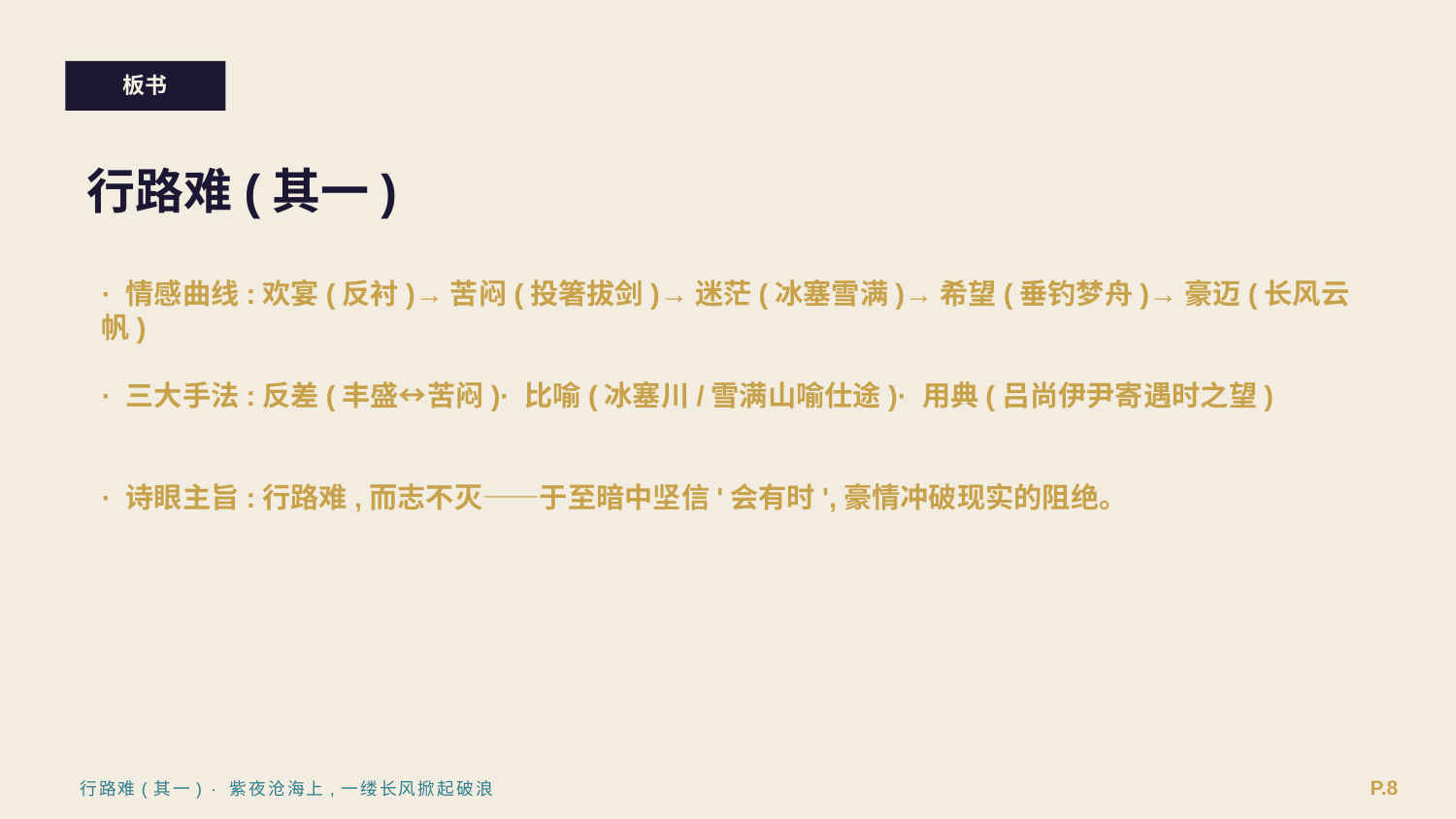

板书

行路难(其一)
· 情感曲线:欢宴(反衬)→苦闷(投箸拔剑)→迷茫(冰塞雪满)→希望(垂钓梦舟)→豪迈(长风云帆)
· 三大手法:反差(丰盛↔苦闷)· 比喻(冰塞川/雪满山喻仕途)· 用典(吕尚伊尹寄遇时之望)
· 诗眼主旨:行路难,而志不灭——于至暗中坚信'会有时',豪情冲破现实的阻绝。
P.8
行路难(其一) · 紫夜沧海上,一缕长风掀起破浪